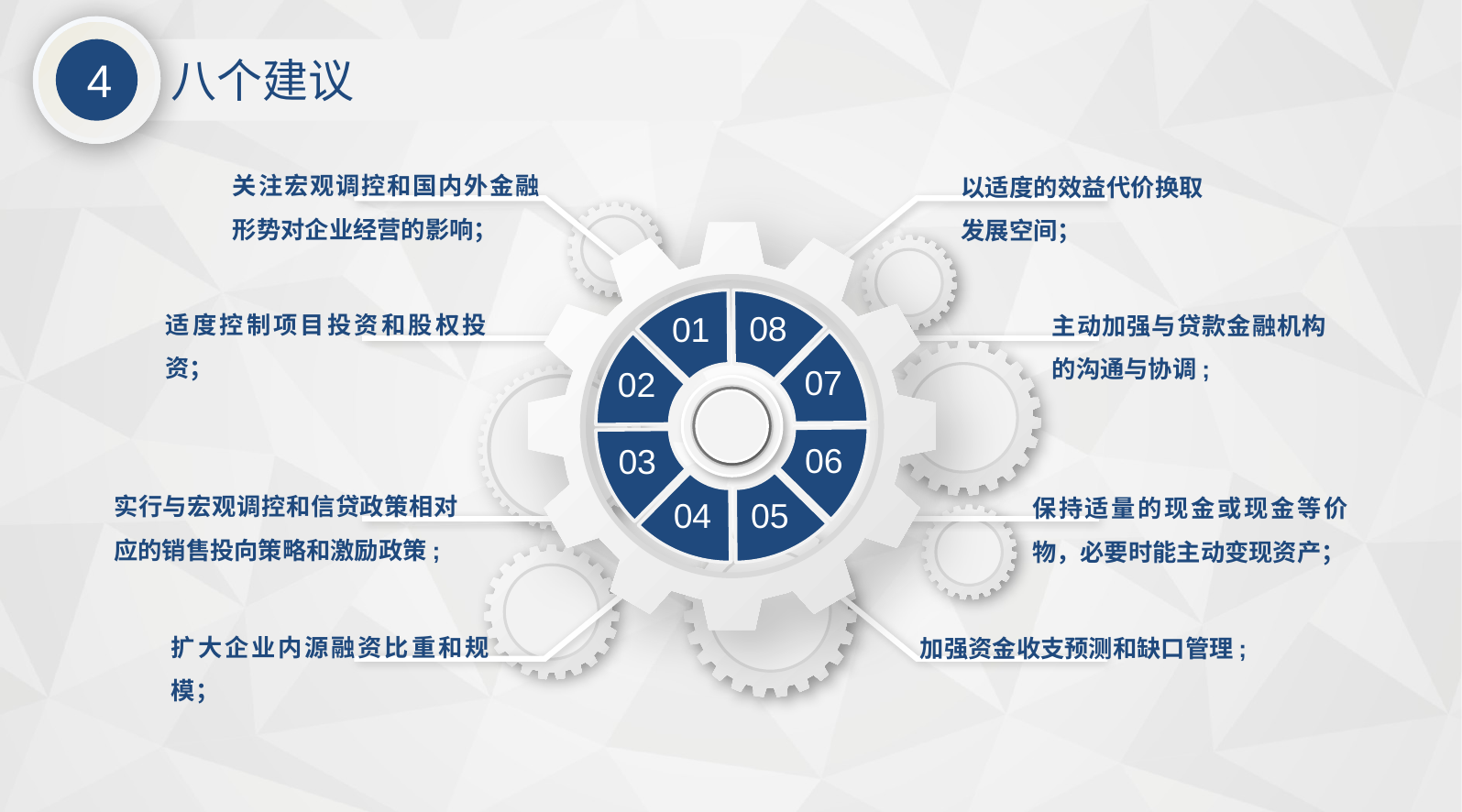

4

八个建议
关注宏观调控和国内外金融形势对企业经营的影响；
以适度的效益代价换取发展空间；

08
01

07
02

06
03
05
04

适度控制项目投资和股权投资；
主动加强与贷款金融机构的沟通与协调;
实行与宏观调控和信贷政策相对应的销售投向策略和激励政策;
保持适量的现金或现金等价物，必要时能主动变现资产；
扩大企业内源融资比重和规模；
加强资金收支预测和缺口管理;